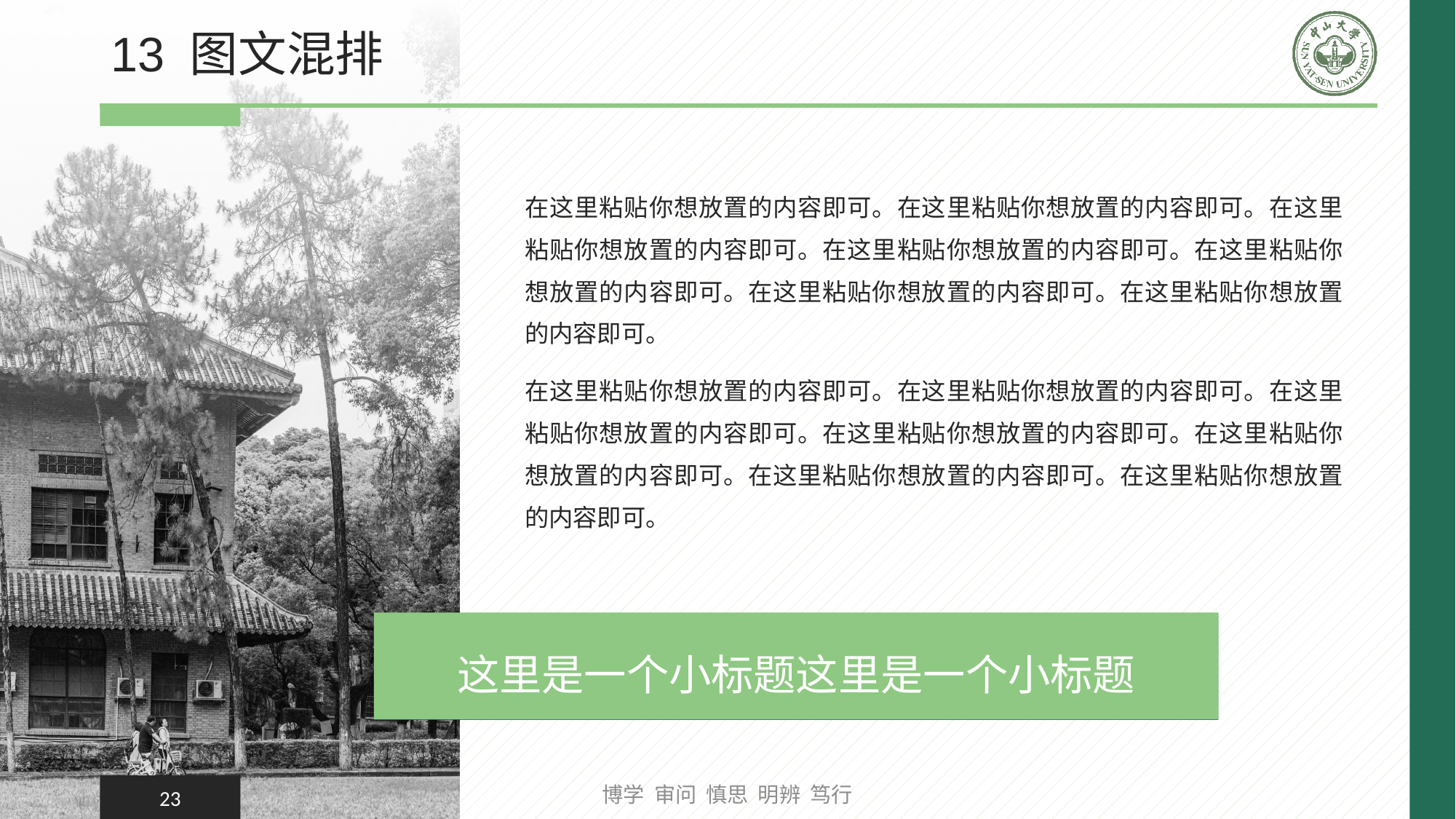

# 13 图文混排
在这里粘贴你想放置的内容即可。在这里粘贴你想放置的内容即可。在这里粘贴你想放置的内容即可。在这里粘贴你想放置的内容即可。在这里粘贴你想放置的内容即可。在这里粘贴你想放置的内容即可。在这里粘贴你想放置的内容即可。
在这里粘贴你想放置的内容即可。在这里粘贴你想放置的内容即可。在这里粘贴你想放置的内容即可。在这里粘贴你想放置的内容即可。在这里粘贴你想放置的内容即可。在这里粘贴你想放置的内容即可。在这里粘贴你想放置的内容即可。
这里是一个小标题这里是一个小标题
博学  审问  慎思  明辨  笃行
23